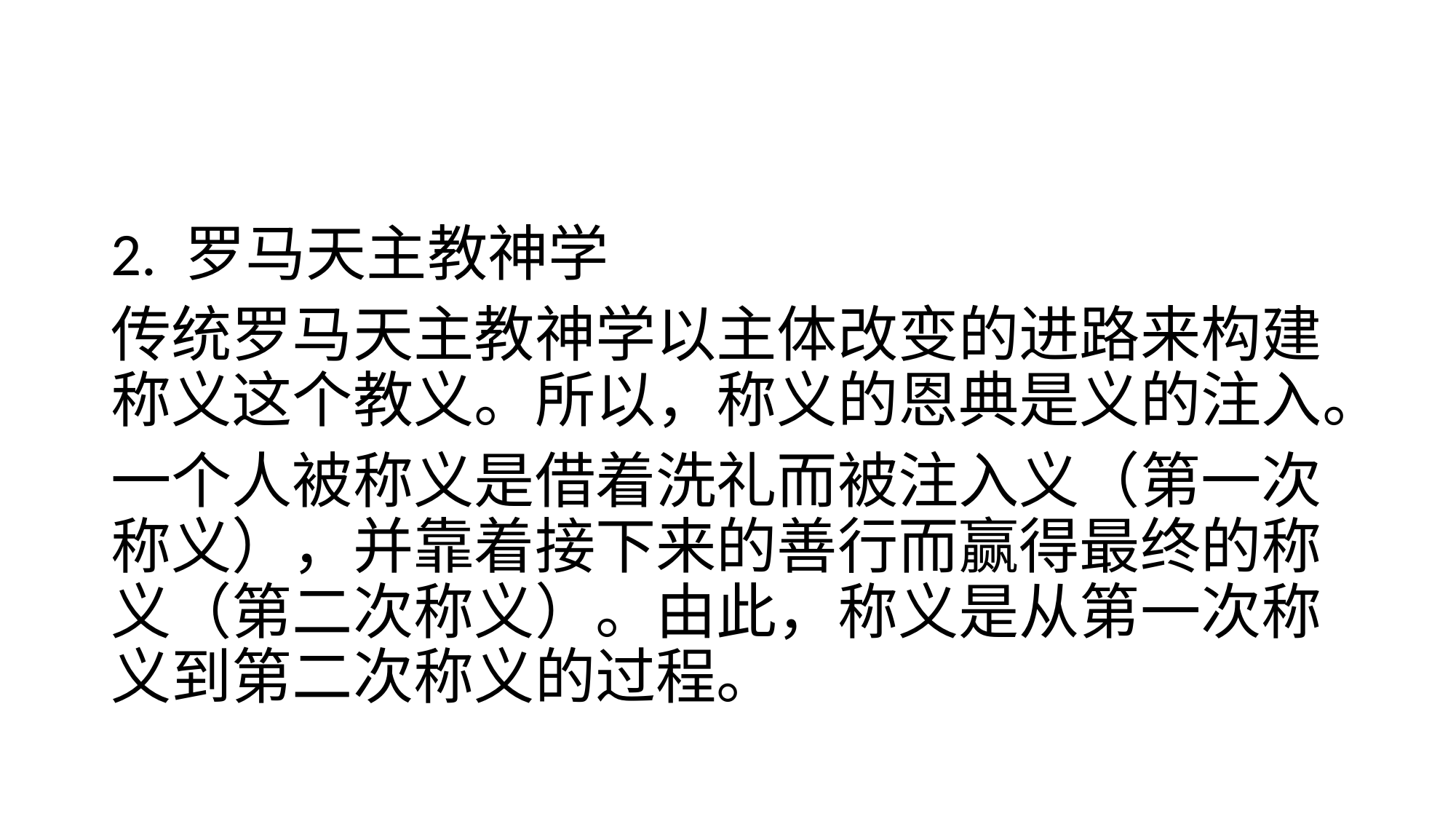

#
2. 罗马天主教神学
传统罗马天主教神学以主体改变的进路来构建称义这个教义。所以，称义的恩典是义的注入。
一个人被称义是借着洗礼而被注入义（第一次称义），并靠着接下来的善行而赢得最终的称义（第二次称义）。由此，称义是从第一次称义到第二次称义的过程。